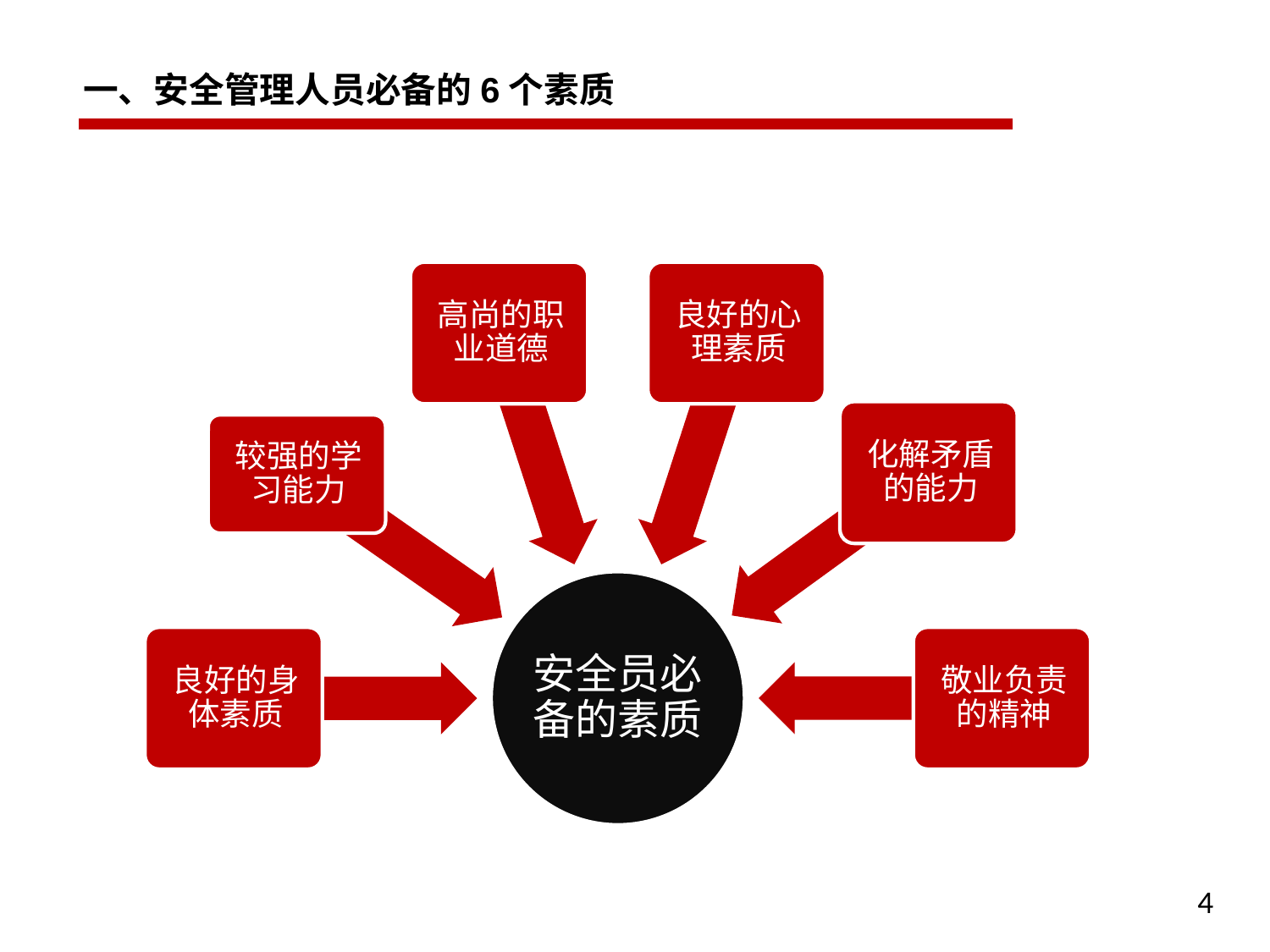

一、安全管理人员必备的6个素质
安全员必备的素质
良好的身体素质
较强的学习能力
高尚的职业道德
良好的心理素质
化解矛盾的能力
敬业负责的精神